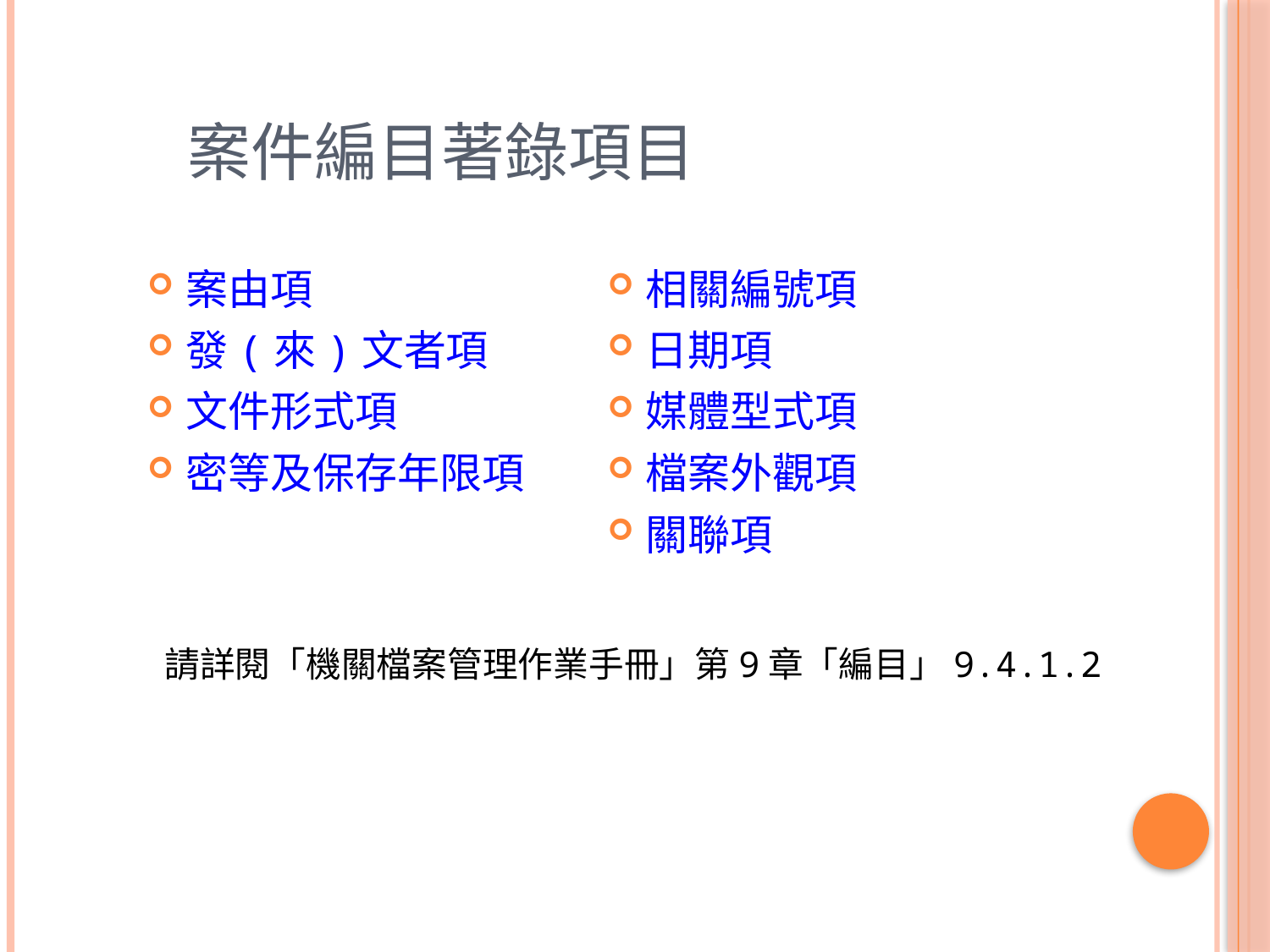

# 案件編目著錄項目
案由項
發(來)文者項
文件形式項
密等及保存年限項

相關編號項
日期項
媒體型式項
檔案外觀項
關聯項
請詳閱「機關檔案管理作業手冊」第9章「編目」9.4.1.2